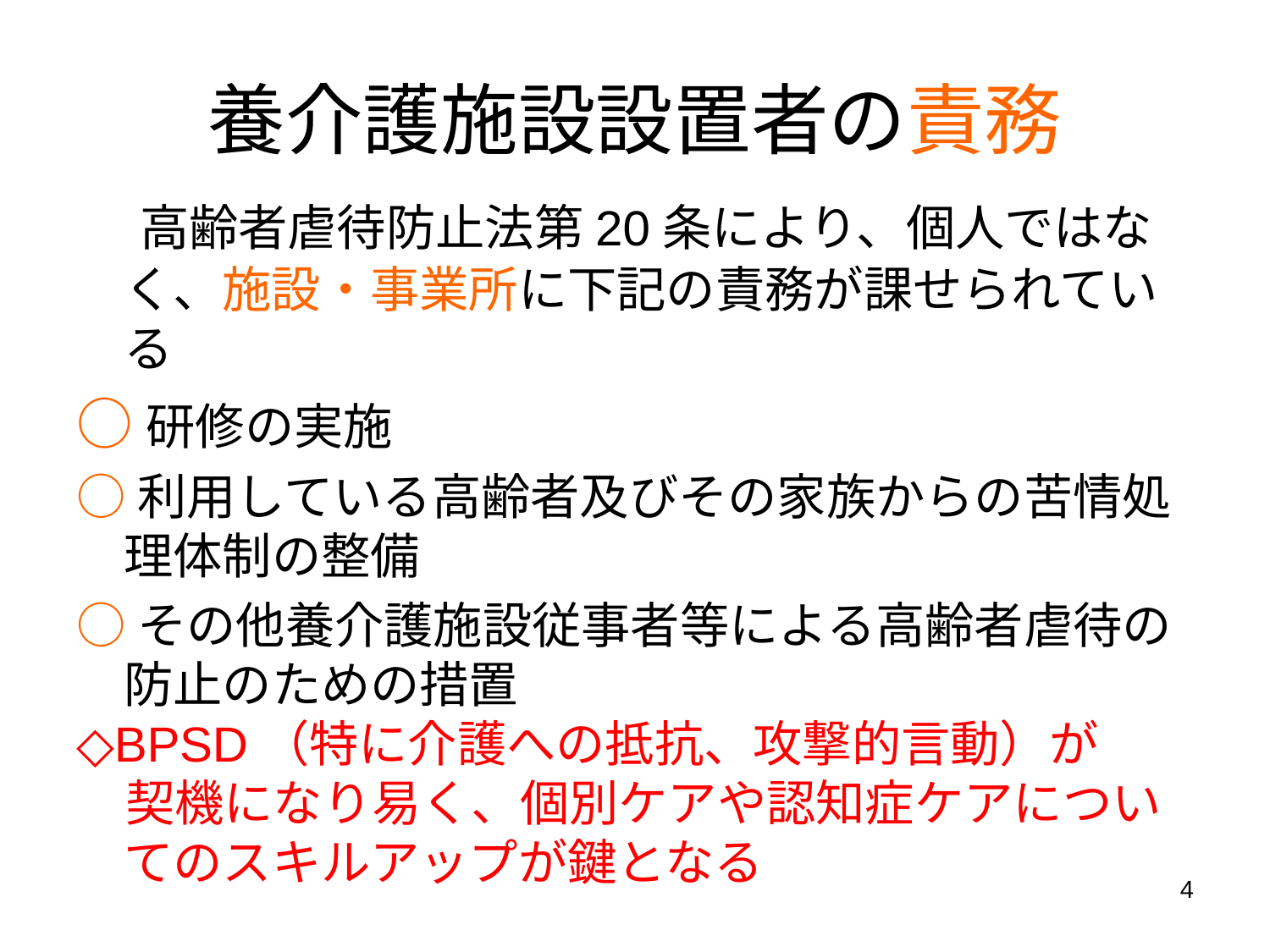

# 養介護施設設置者の責務
　高齢者虐待防止法第20条により、個人ではなく、施設・事業所に下記の責務が課せられている
○研修の実施
○利用している高齢者及びその家族からの苦情処理体制の整備
○その他養介護施設従事者等による高齢者虐待の防止のための措置
◇BPSD（特に介護への抵抗、攻撃的言動）が
　契機になり易く、個別ケアや認知症ケアについてのスキルアップが鍵となる
4